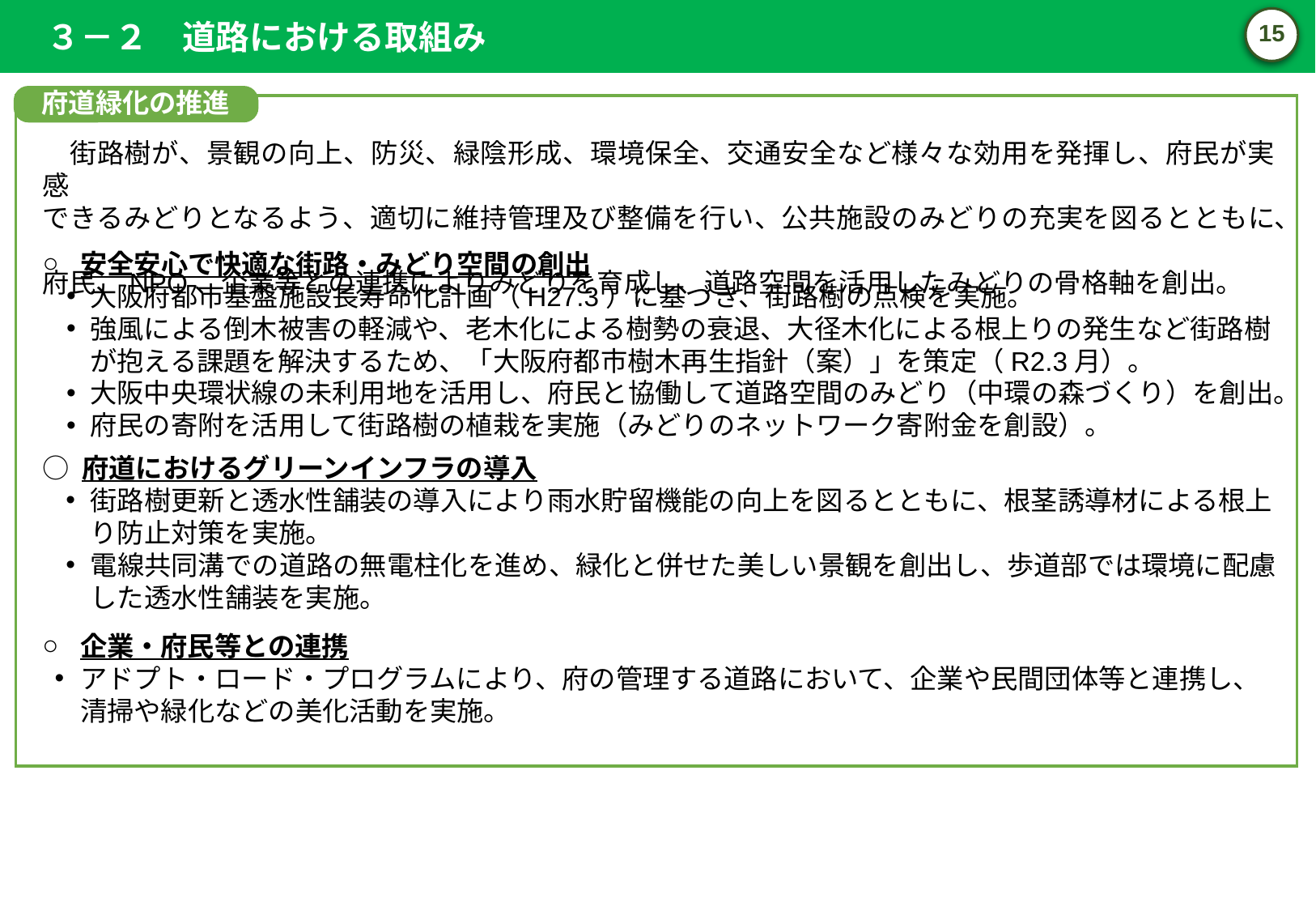

３－２　道路における取組み
15
府道緑化の推進

　街路樹が、景観の向上、防災、緑陰形成、環境保全、交通安全など様々な効用を発揮し、府民が実感
できるみどりとなるよう、適切に維持管理及び整備を行い、公共施設のみどりの充実を図るとともに、
府民、NPO、企業等との連携によりみどりを育成し、道路空間を活用したみどりの骨格軸を創出。

安全安心で快適な街路・みどり空間の創出
大阪府都市基盤施設長寿命化計画（H27.3）に基づき、街路樹の点検を実施。
強風による倒木被害の軽減や、老木化による樹勢の衰退、大径木化による根上りの発生など街路樹が抱える課題を解決するため、「大阪府都市樹木再生指針（案）」を策定（R2.3月）。
大阪中央環状線の未利用地を活用し、府民と協働して道路空間のみどり（中環の森づくり）を創出。
府民の寄附を活用して街路樹の植栽を実施（みどりのネットワーク寄附金を創設）。
○ 府道におけるグリーンインフラの導入
街路樹更新と透水性舗装の導入により雨水貯留機能の向上を図るとともに、根茎誘導材による根上り防止対策を実施。
電線共同溝での道路の無電柱化を進め、緑化と併せた美しい景観を創出し、歩道部では環境に配慮
した透水性舗装を実施。
企業・府民等との連携
アドプト・ロード・プログラムにより、府の管理する道路において、企業や民間団体等と連携し、清掃や緑化などの美化活動を実施。